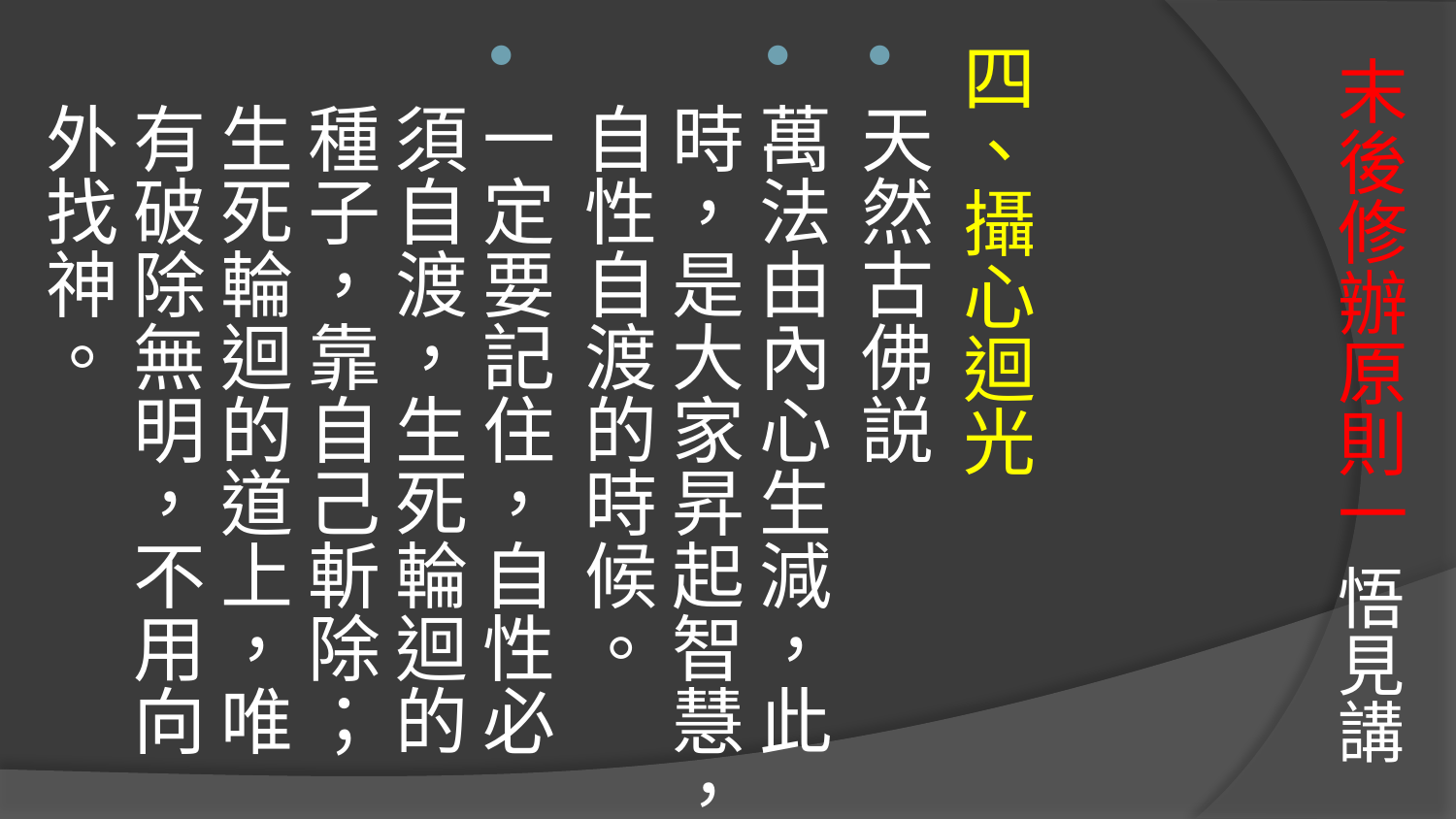

四、攝心迴光
天然古佛説
萬法由內心生減，此時，是大家昇起智慧，自性自渡的時候。
一定要記住，自性必須自渡，生死輪迴的種子，靠自己斬除；生死輪迴的道上，唯有破除無明，不用向外找神。
# 末後修辦原則一 悟見講